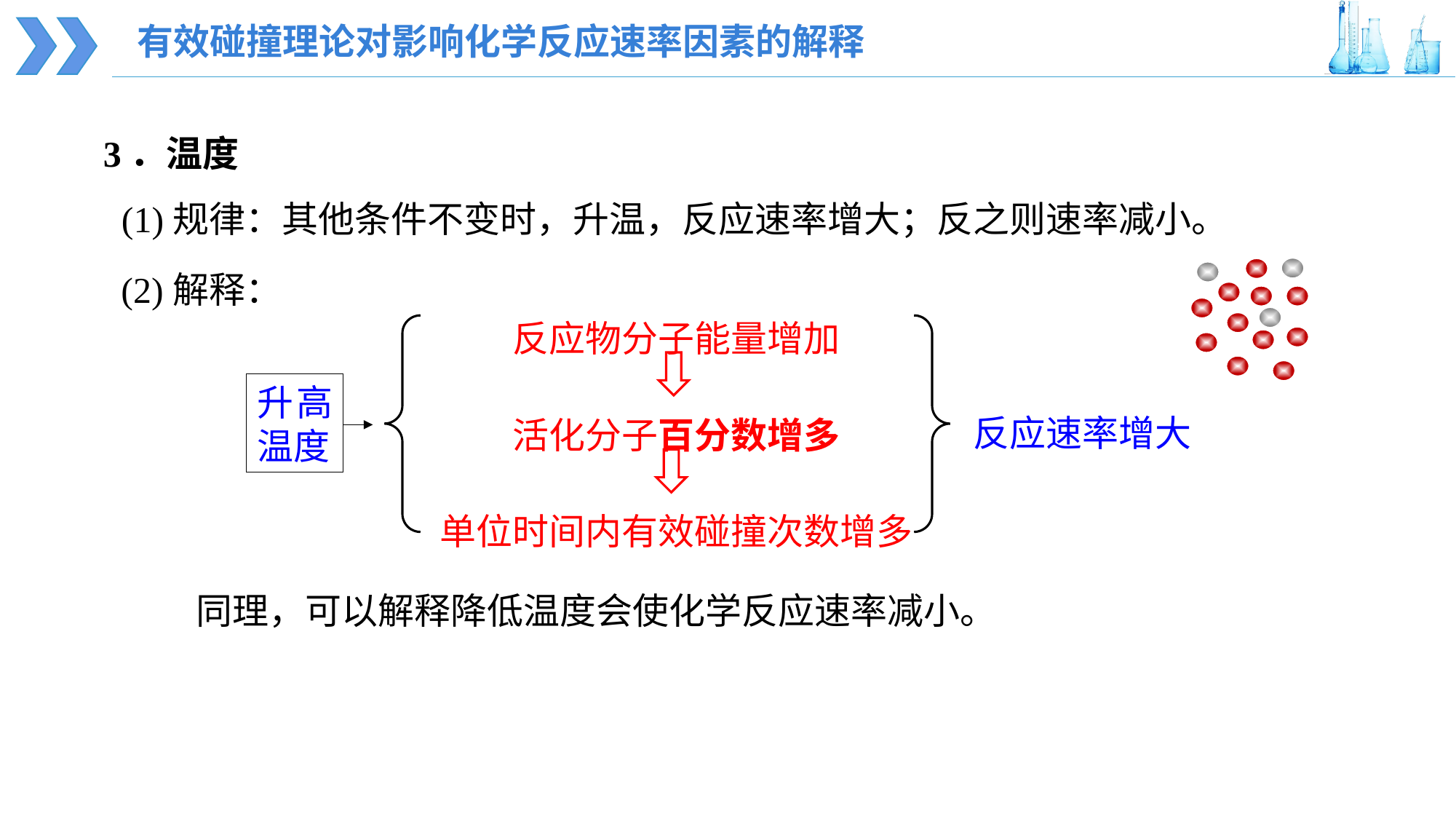

有效碰撞理论对影响化学反应速率因素的解释
3．温度
  (1)规律：其他条件不变时，升温，反应速率增大；反之则速率减小。
  (2)解释：

反应物分子能量增加
活化分子百分数增多
单位时间内有效碰撞次数增多

升高温度
反应速率增大

同理，可以解释降低温度会使化学反应速率减小。